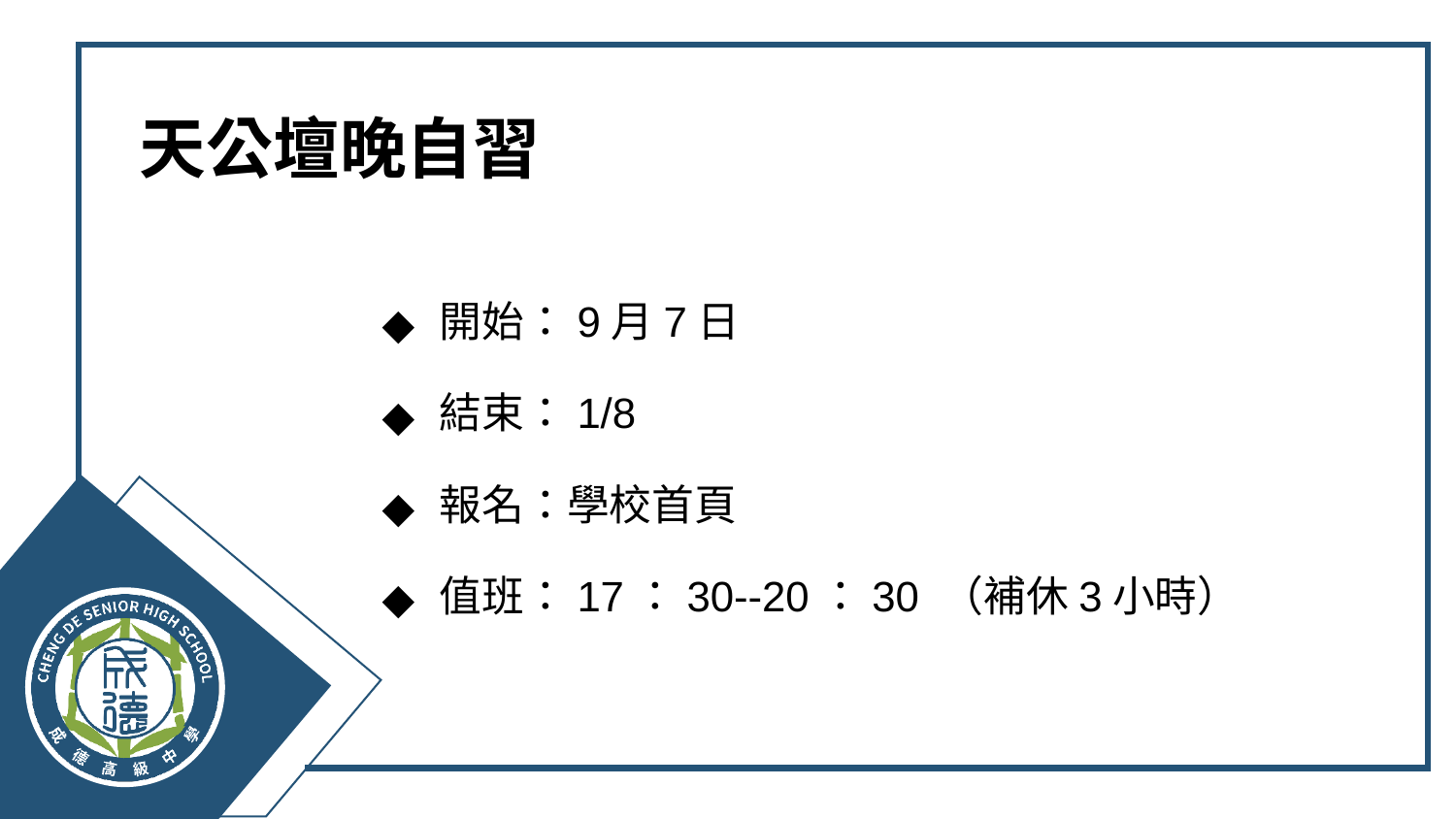

# 天公壇晚自習
開始：9月7日
結束：1/8
報名：學校首頁
值班：17：30--20：30 （補休3小時）